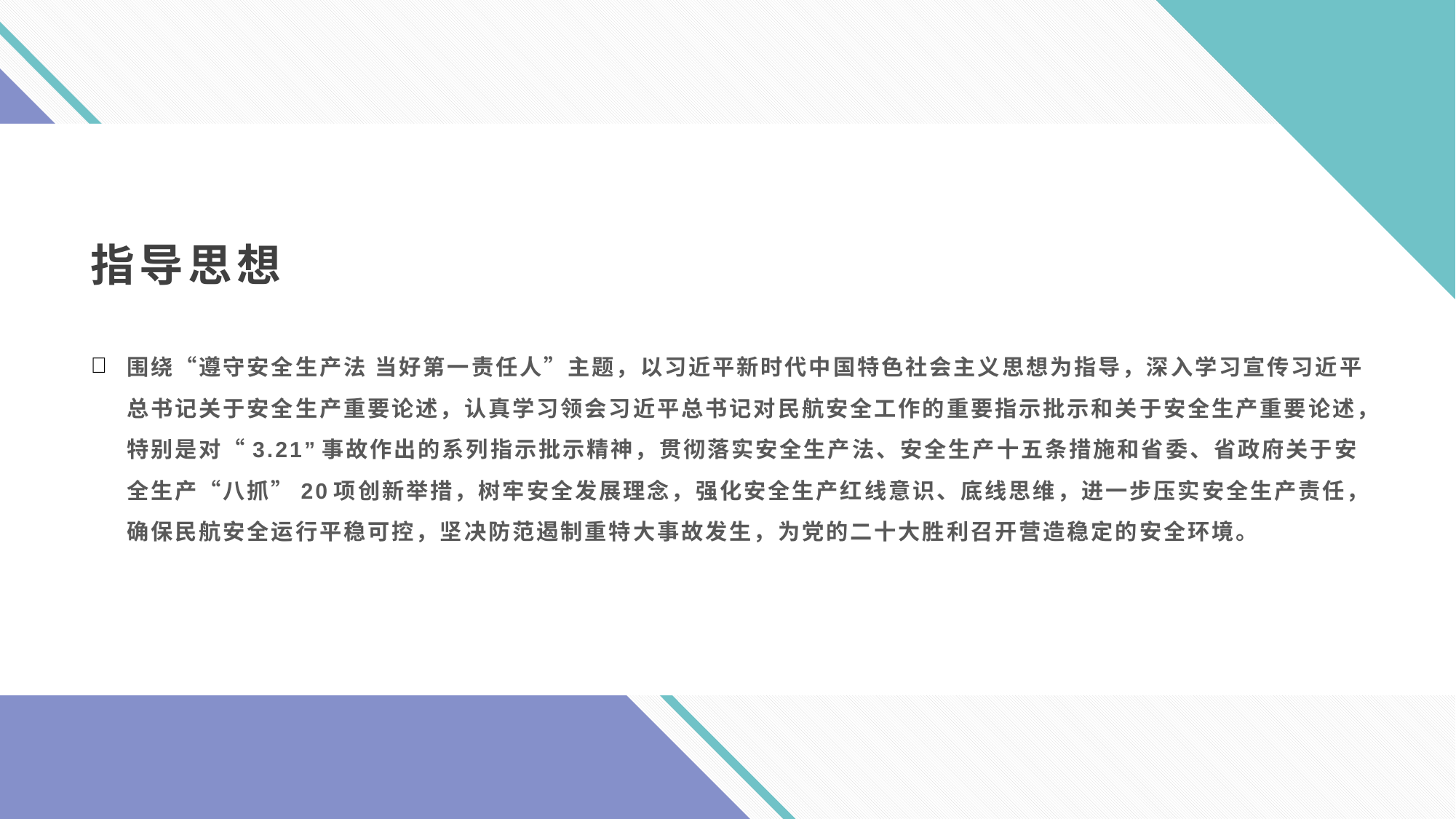

指导思想
围绕“遵守安全生产法 当好第一责任人”主题，以习近平新时代中国特色社会主义思想为指导，深入学习宣传习近平总书记关于安全生产重要论述，认真学习领会习近平总书记对民航安全工作的重要指示批示和关于安全生产重要论述，特别是对“3.21”事故作出的系列指示批示精神，贯彻落实安全生产法、安全生产十五条措施和省委、省政府关于安全生产“八抓”20项创新举措，树牢安全发展理念，强化安全生产红线意识、底线思维，进一步压实安全生产责任，确保民航安全运行平稳可控，坚决防范遏制重特大事故发生，为党的二十大胜利召开营造稳定的安全环境。